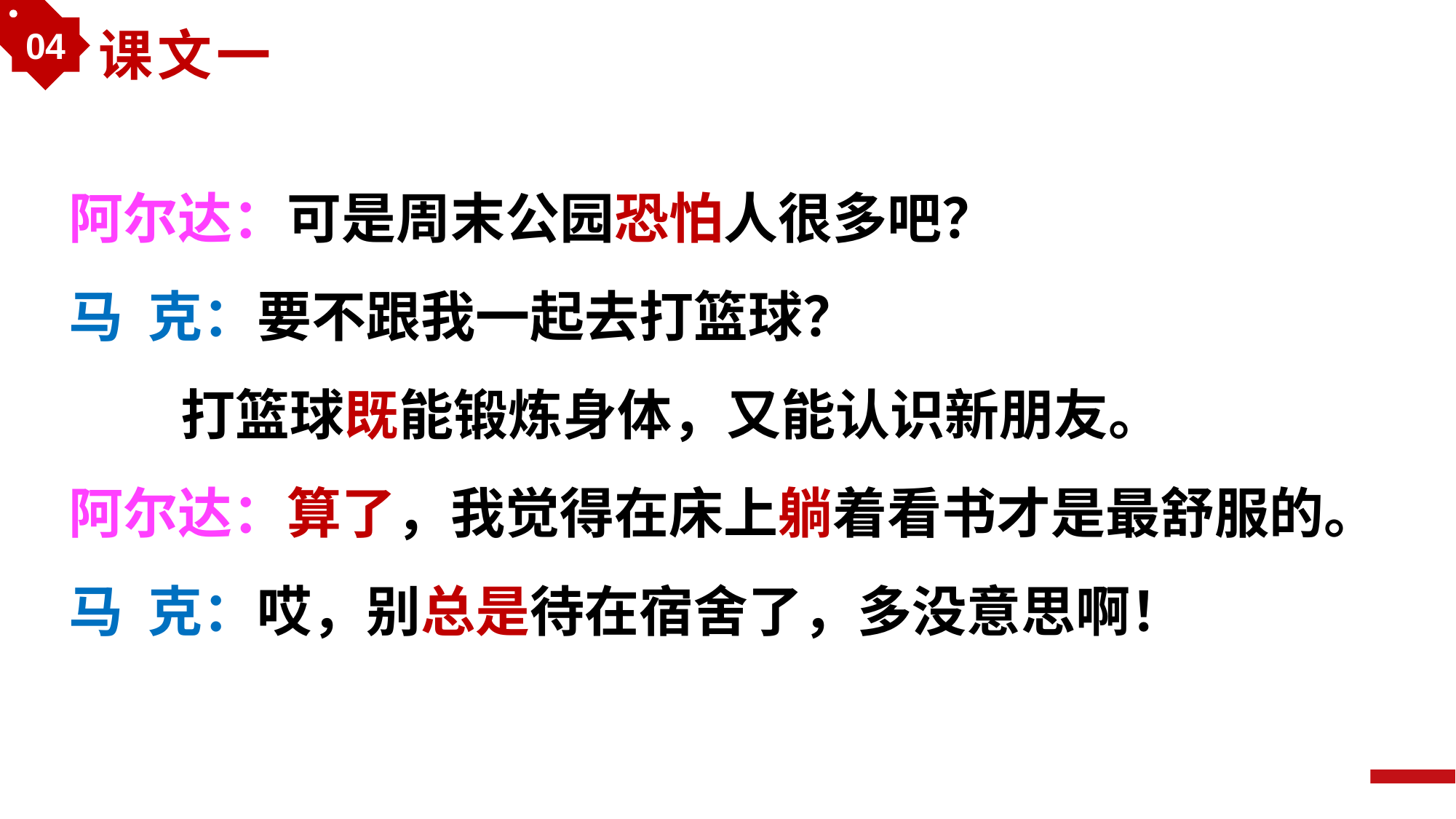

04
课文一
阿尔达：可是周末公园恐怕人很多吧？
马  克：要不跟我一起去打篮球？
        打篮球既能锻炼身体，又能认识新朋友。
阿尔达：算了，我觉得在床上躺着看书才是最舒服的。
马  克：哎，别总是待在宿舍了，多没意思啊！